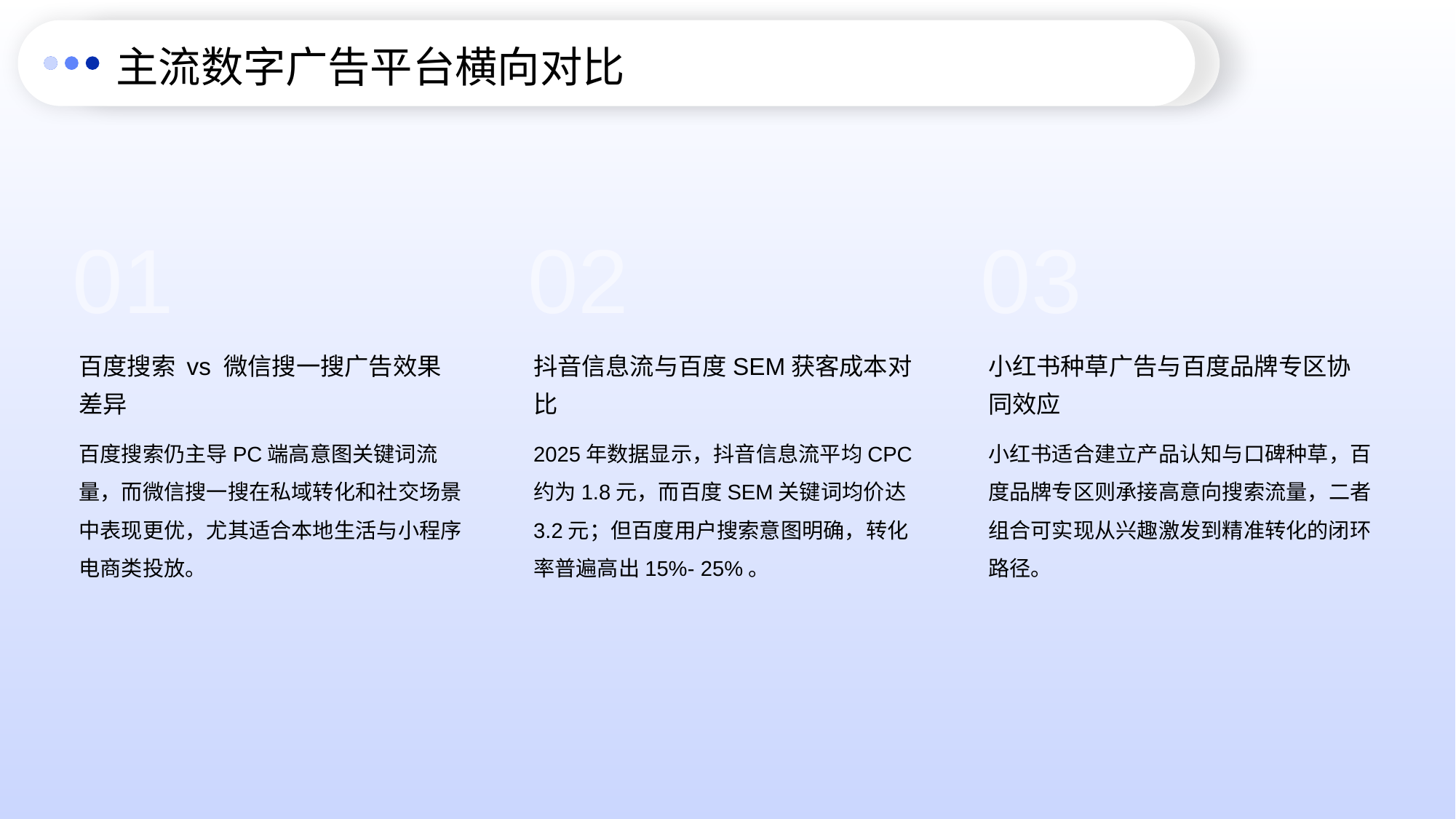

主流数字广告平台横向对比

01
02
03
百度搜索 vs 微信搜一搜广告效果差异
抖音信息流与百度SEM获客成本对比
小红书种草广告与百度品牌专区协同效应
百度搜索仍主导PC端高意图关键词流量，而微信搜一搜在私域转化和社交场景中表现更优，尤其适合本地生活与小程序电商类投放。
2025年数据显示，抖音信息流平均CPC约为1.8元，而百度SEM关键词均价达3.2元；但百度用户搜索意图明确，转化率普遍高出15%- 25%。
小红书适合建立产品认知与口碑种草，百度品牌专区则承接高意向搜索流量，二者组合可实现从兴趣激发到精准转化的闭环路径。